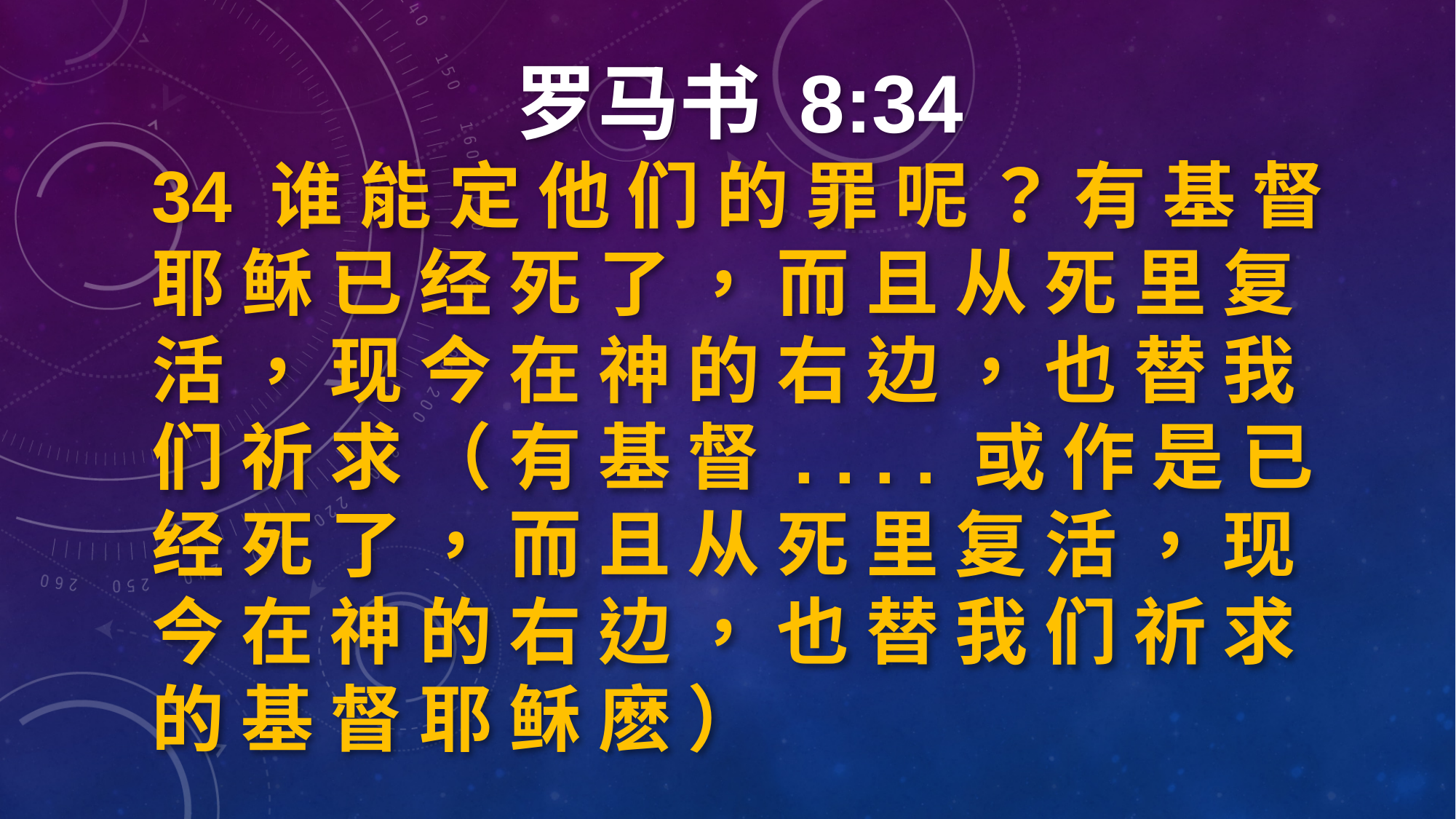

罗马书 8:34
34 谁 能 定 他 们 的 罪 呢 ？ 有 基 督 耶 稣 已 经 死 了 ， 而 且 从 死 里 复 活 ， 现 今 在 神 的 右 边 ， 也 替 我 们 祈 求 （ 有 基 督 . . . . 或 作 是 已 经 死 了 ， 而 且 从 死 里 复 活 ， 现 今 在 神 的 右 边 ， 也 替 我 们 祈 求 的 基 督 耶 稣 麽 ）